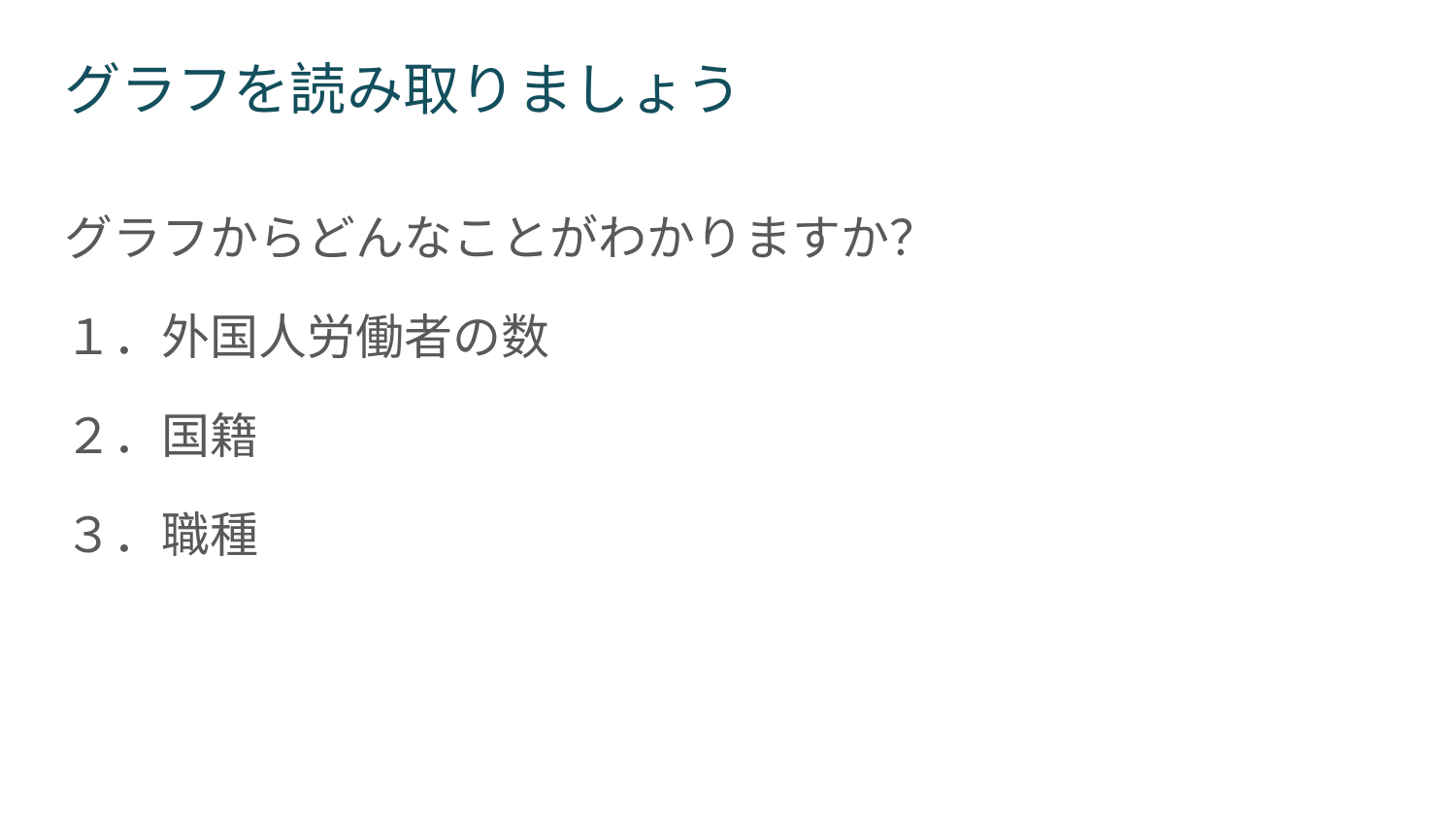

# グラフを読み取りましょう
グラフからどんなことがわかりますか？
１．外国人労働者の数
２．国籍
３．職種